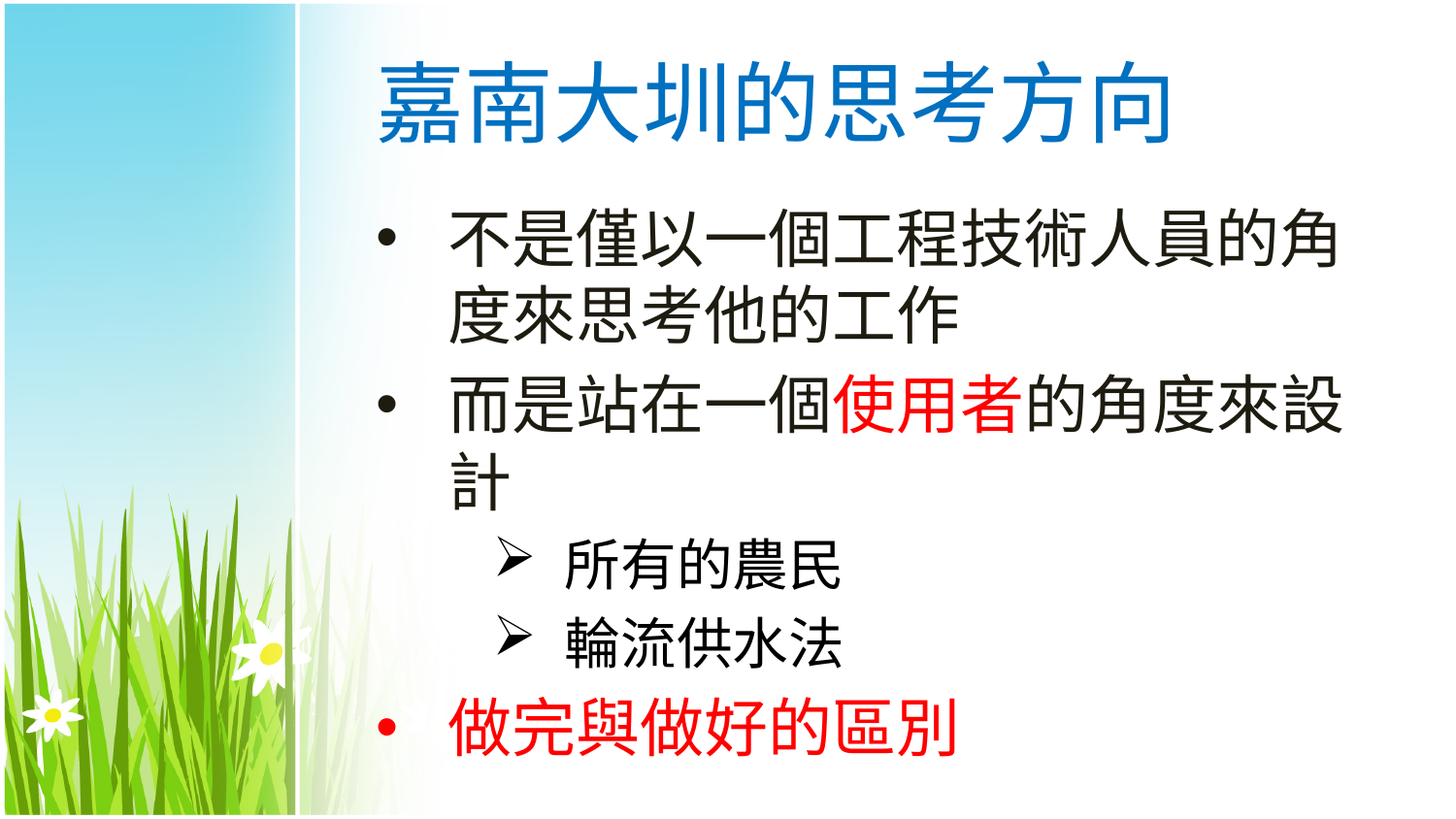

# 嘉南大圳的思考方向
不是僅以一個工程技術人員的角度來思考他的工作
而是站在一個使用者的角度來設計
所有的農民
輪流供水法
做完與做好的區別